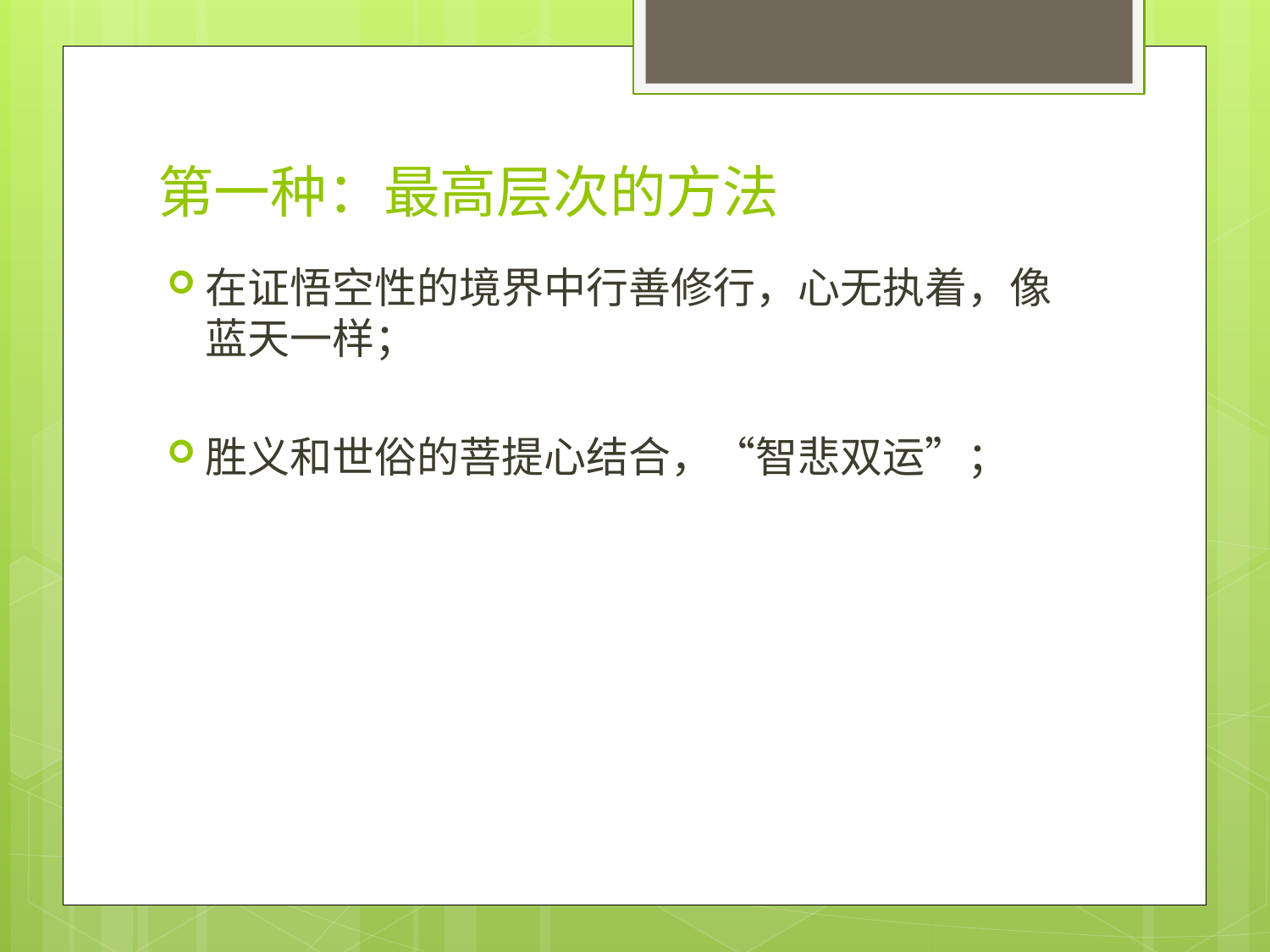

# 第一种：最高层次的方法
在证悟空性的境界中行善修行，心无执着，像蓝天一样；

胜义和世俗的菩提心结合，“智悲双运”；